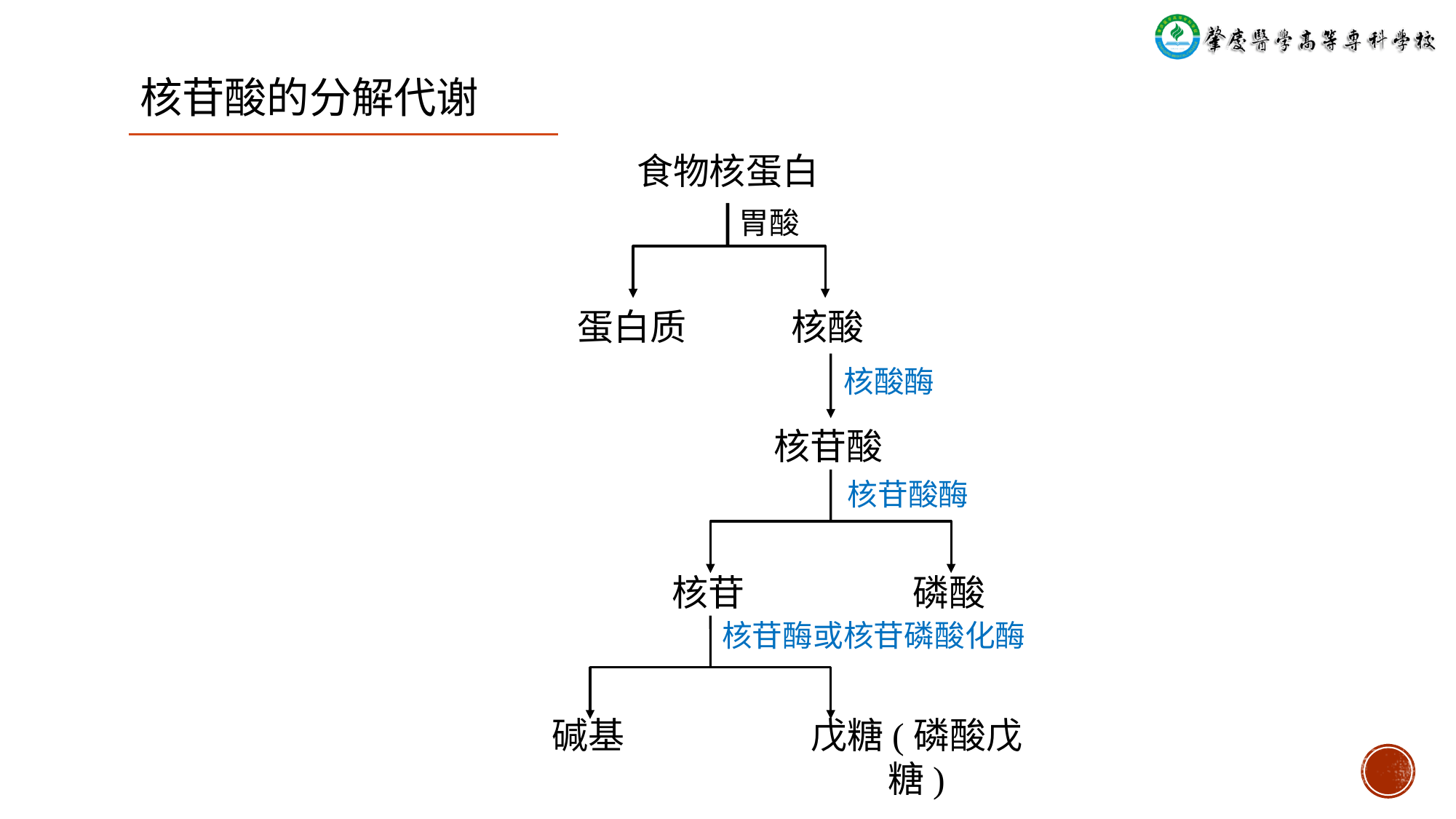

核苷酸的分解代谢
食物核蛋白

胃酸

蛋白质
核酸
核酸酶

核苷酸

核苷酸酶

核苷
磷酸

核苷酶或核苷磷酸化酶

碱基
戊糖(磷酸戊糖)